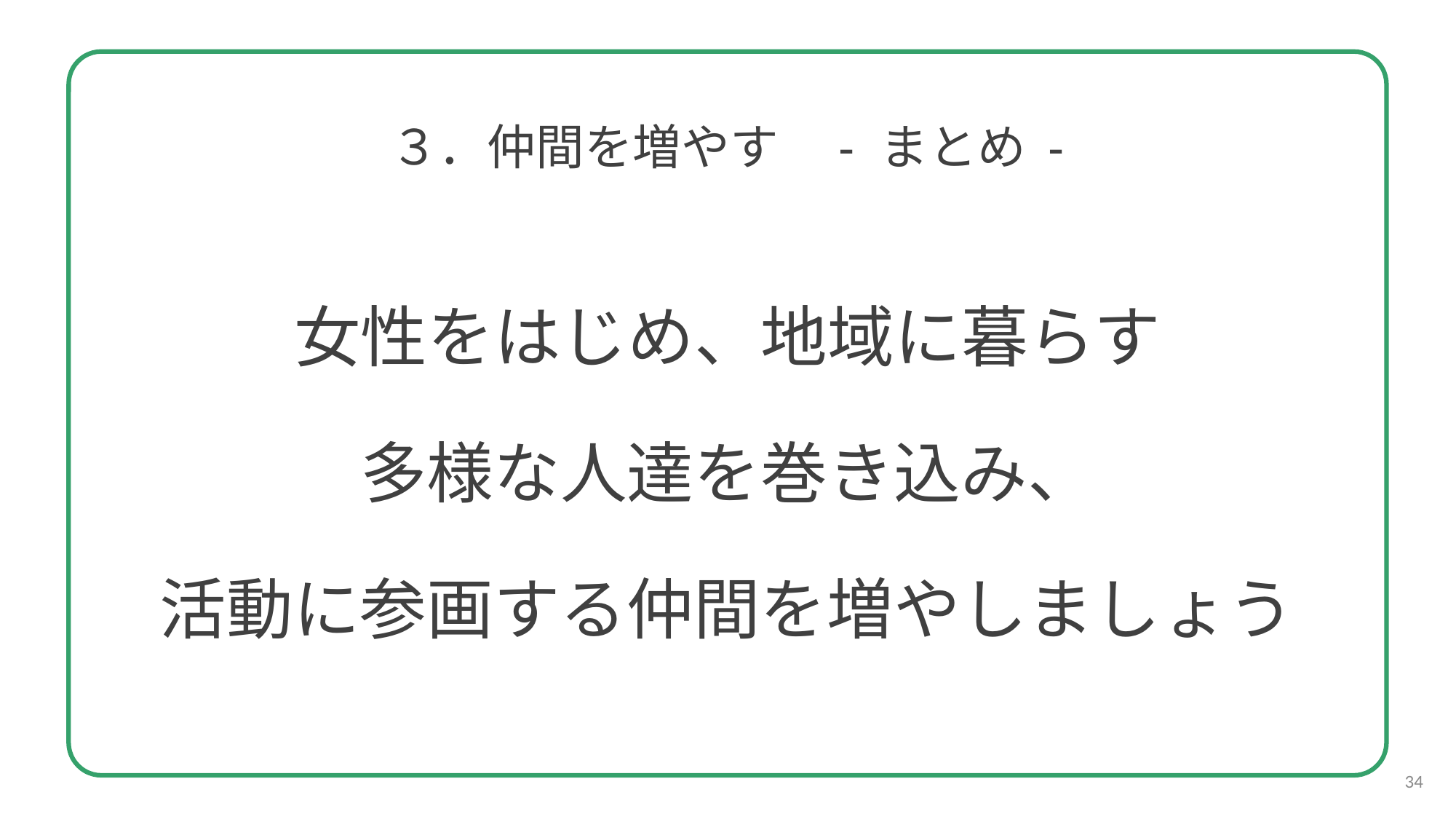

３．仲間を増やす　- まとめ -
女性をはじめ、地域に暮らす
多様な人達を巻き込み、
活動に参画する仲間を増やしましょう
34